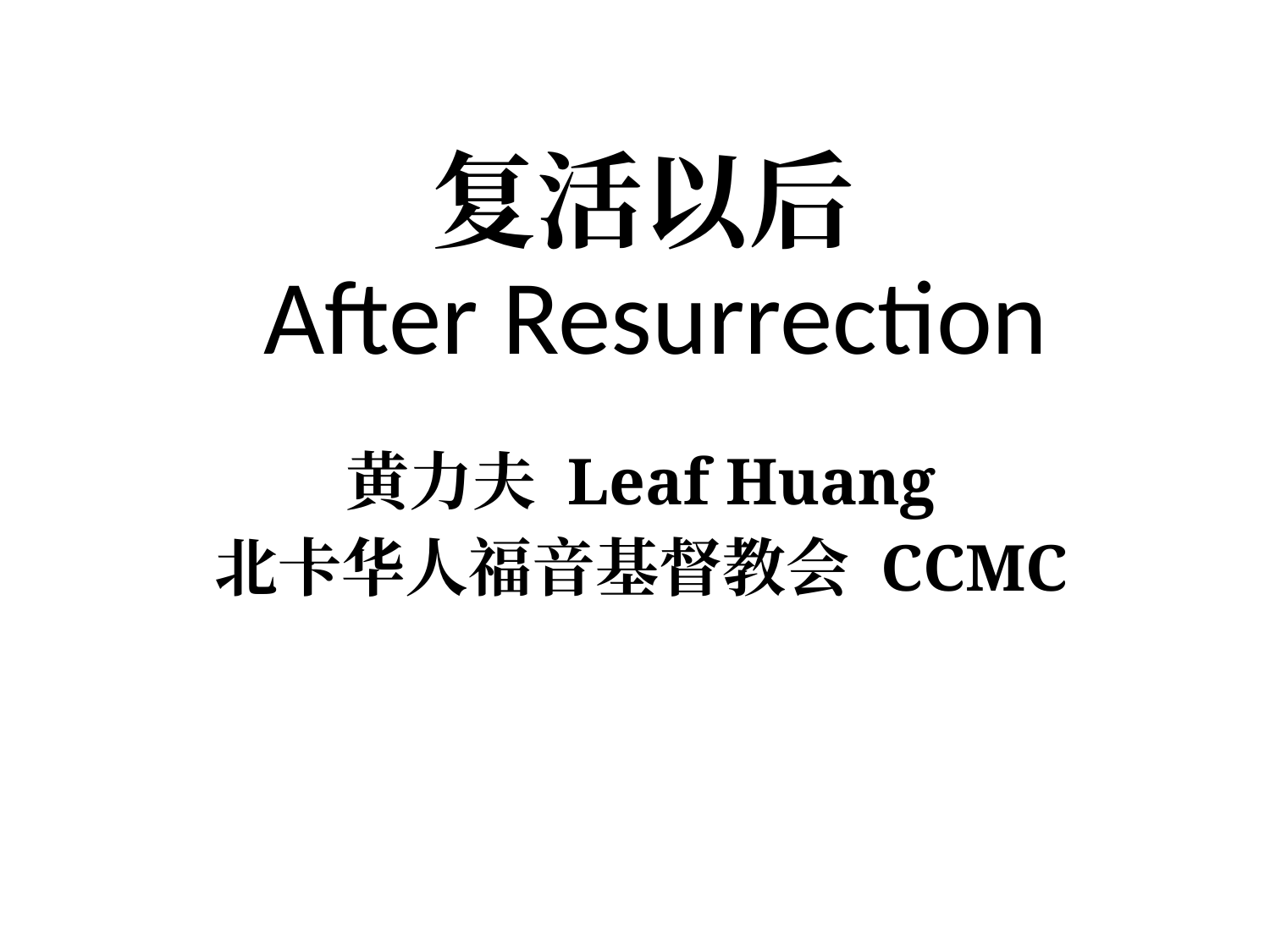

# 复活以后 After Resurrection
黄力夫 Leaf Huang
北卡华人福音基督教会 CCMC